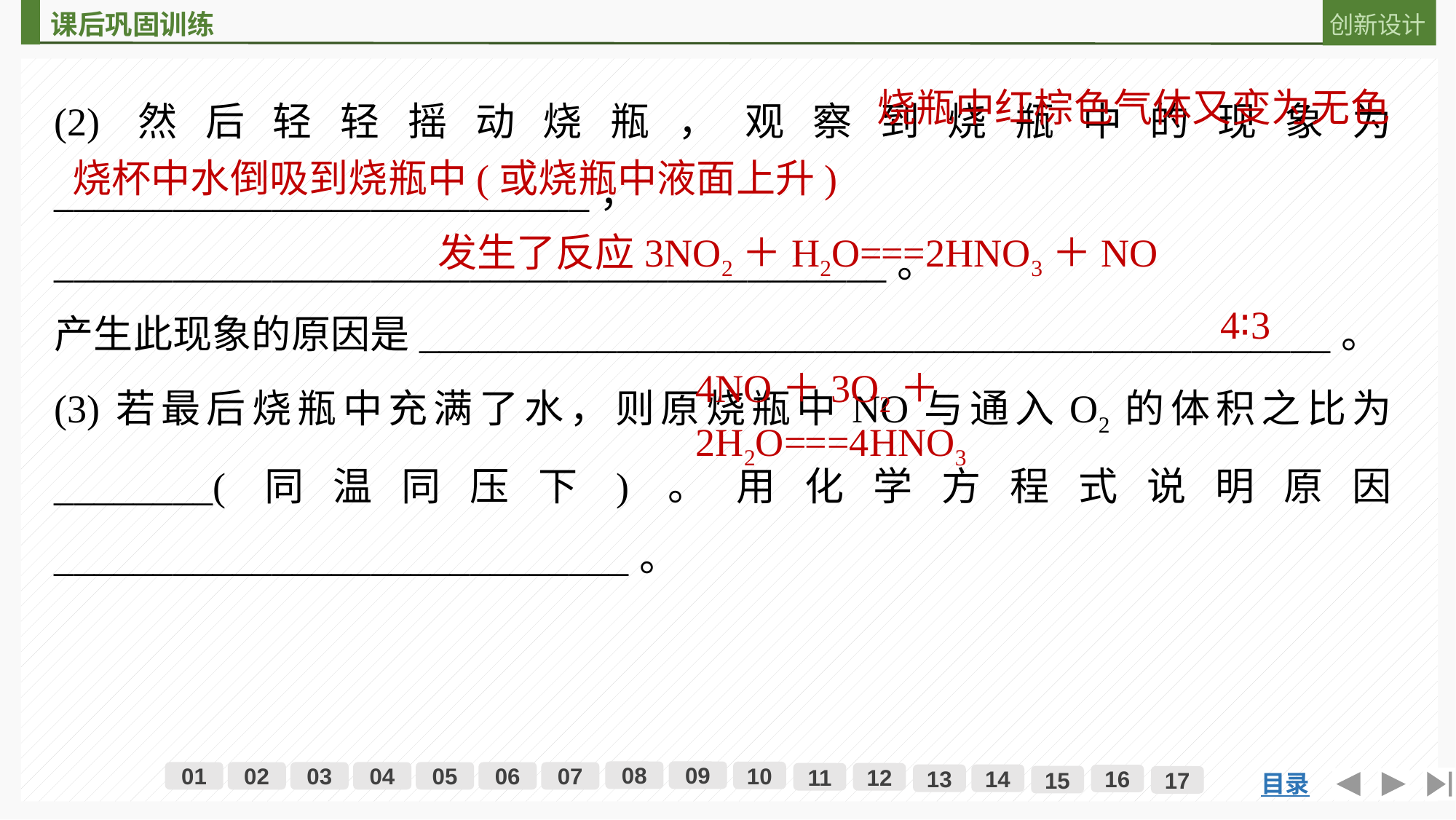

(2)然后轻轻摇动烧瓶，观察到烧瓶中的现象为___________________________，
__________________________________________。
产生此现象的原因是______________________________________________。
(3)若最后烧瓶中充满了水，则原烧瓶中NO与通入O2的体积之比为________(同温同压下)。用化学方程式说明原因_____________________________。
烧瓶中红棕色气体又变为无色
烧杯中水倒吸到烧瓶中(或烧瓶中液面上升)
发生了反应3NO2＋H2O===2HNO3＋NO
4∶3
4NO＋3O2＋2H2O===4HNO3